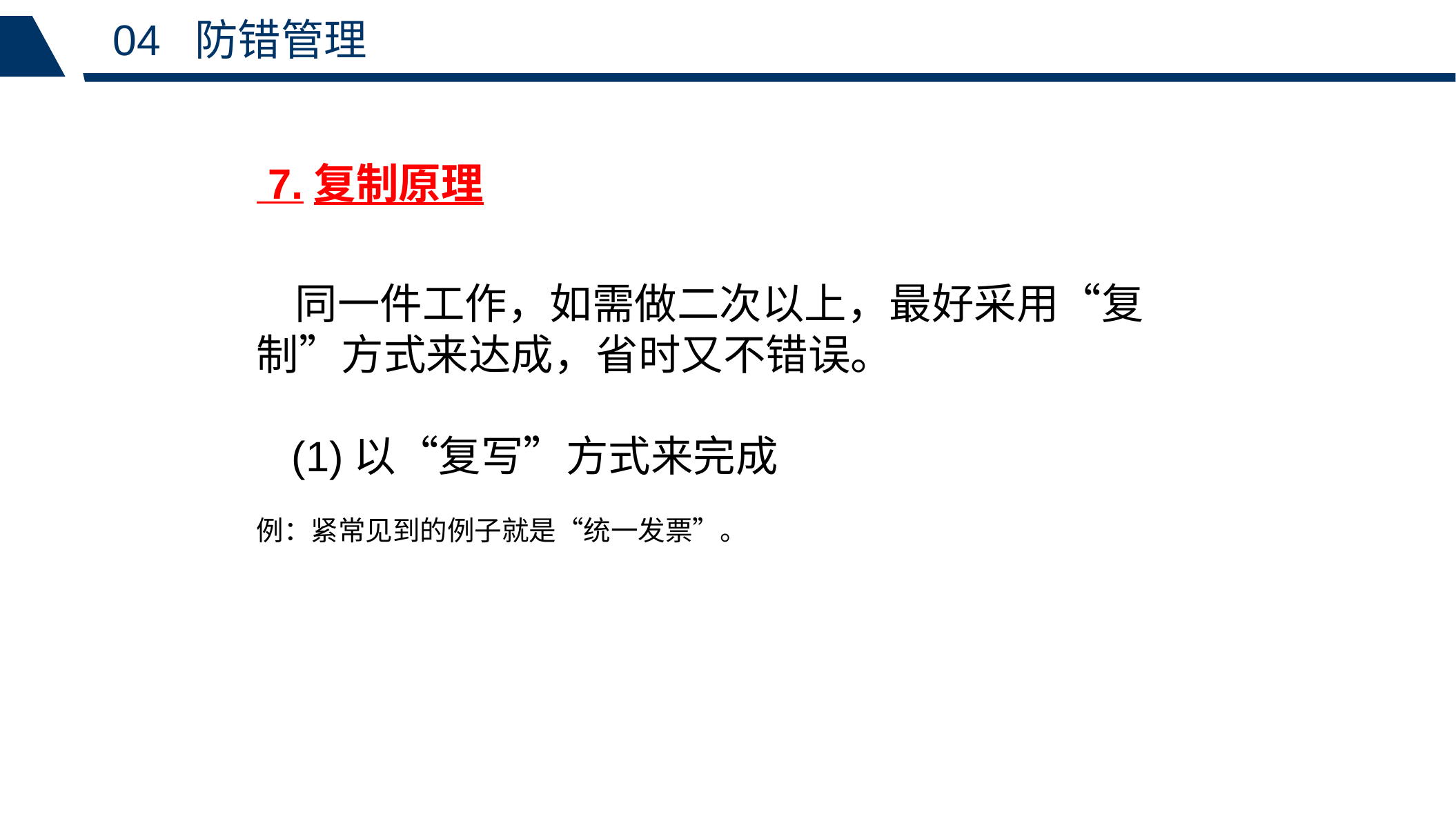

04  防错管理

 7.复制原理

   同一件工作，如需做二次以上，最好采用“复制”方式来达成，省时又不错误。

   (1)以“复写”方式来完成

例：紧常见到的例子就是“统一发票”。